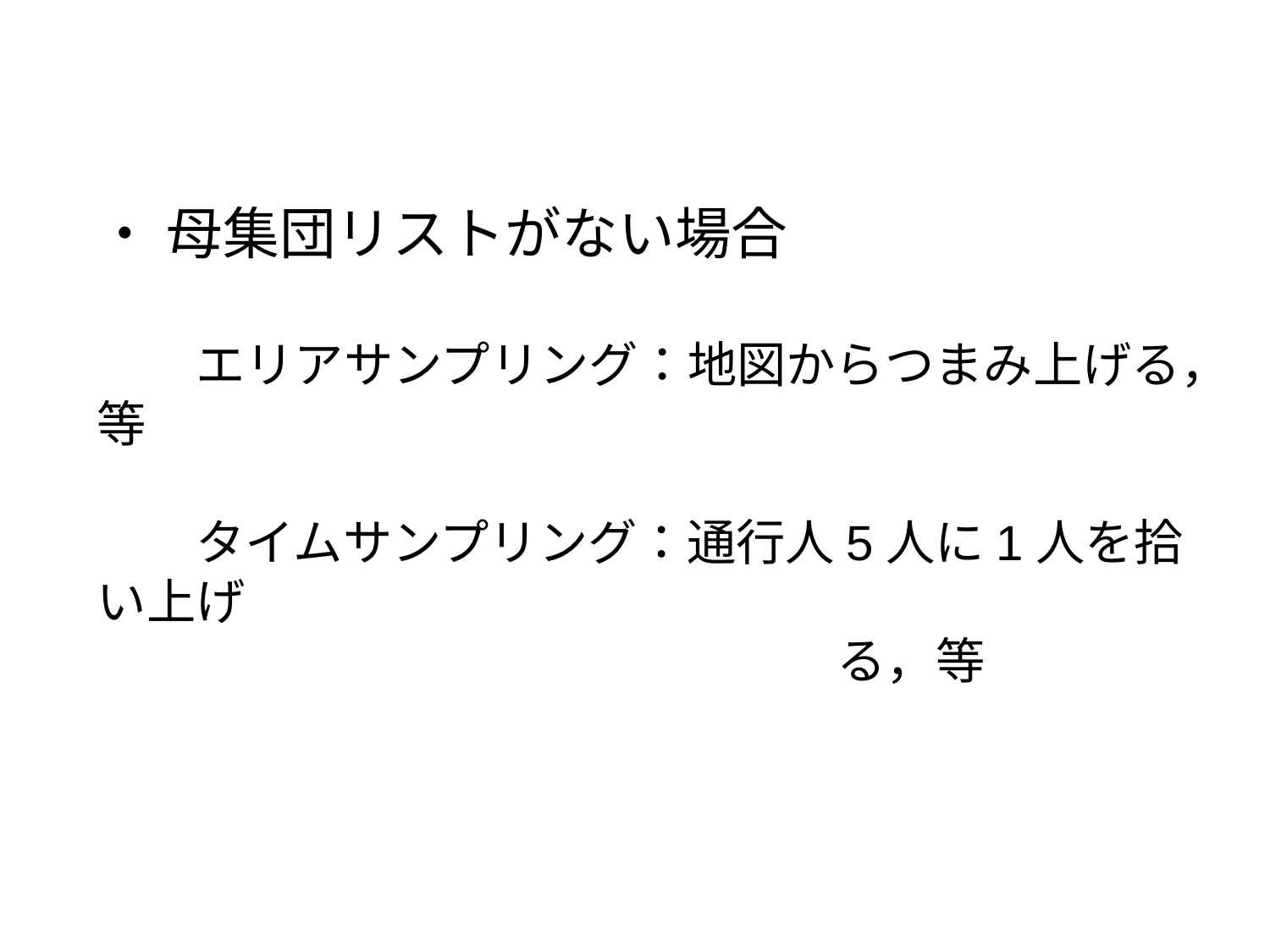

・ 母集団リストがない場合

　　エリアサンプリング：地図からつまみ上げる，等

　　タイムサンプリング：通行人5人に1人を拾い上げ
　　　　　　　　　　　　　　　る，等